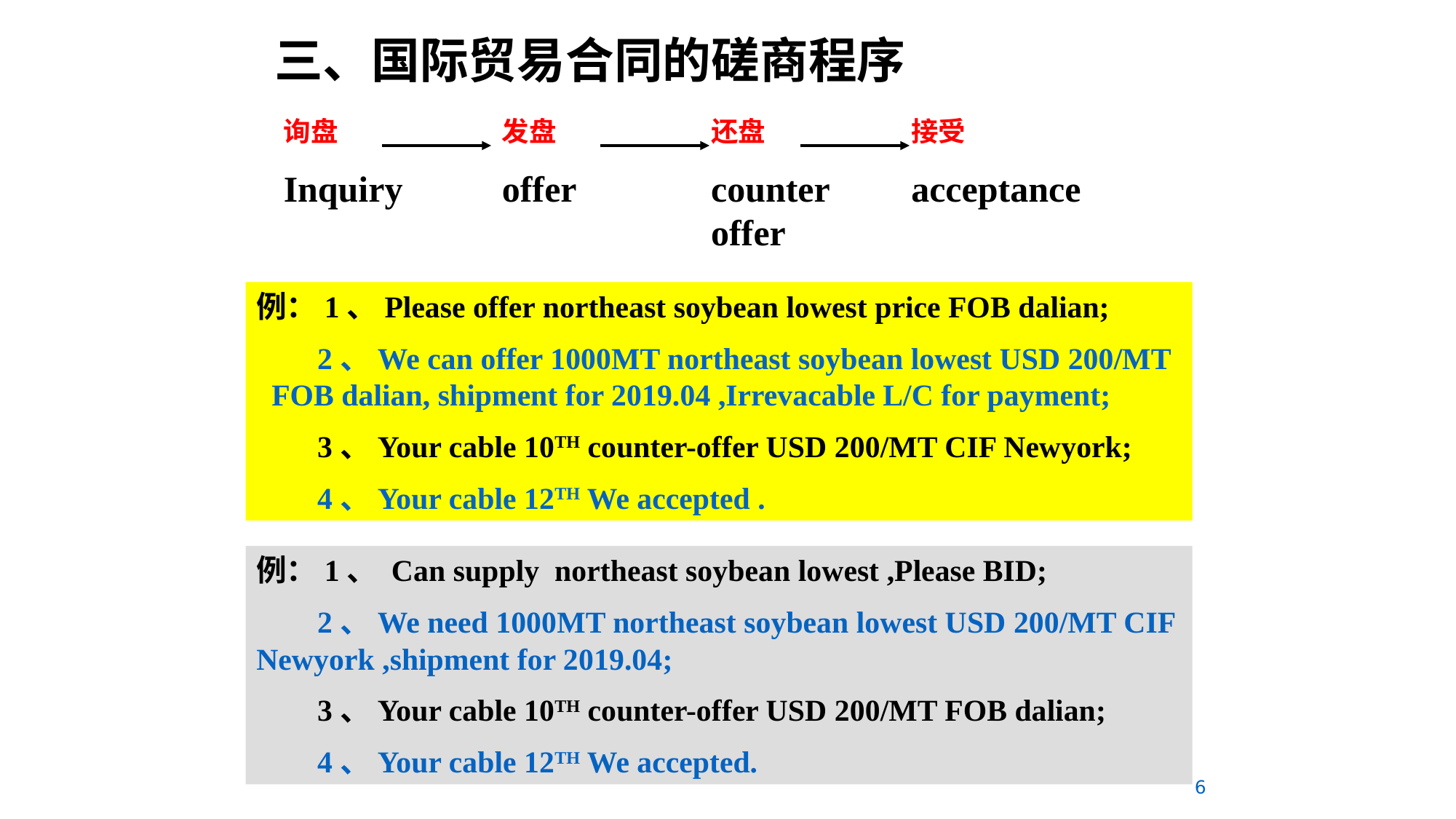

三、国际贸易合同的磋商程序
询盘
Inquiry
发盘
offer
还盘
counteroffer
接受
acceptance

例：1、Please offer northeast soybean lowest price FOB dalian;
        2、We can offer 1000MT northeast soybean lowest USD 200/MT    FOB dalian, shipment for 2019.04 ,Irrevacable L/C for payment;
        3、Your cable 10TH counter-offer USD 200/MT CIF Newyork;
        4、Your cable 12TH We accepted .

例：1、 Can supply  northeast soybean lowest ,Please BID;
        2、We need 1000MT northeast soybean lowest USD 200/MT CIF Newyork ,shipment for 2019.04;
        3、Your cable 10TH counter-offer USD 200/MT FOB dalian;
        4、Your cable 12TH We accepted.
6